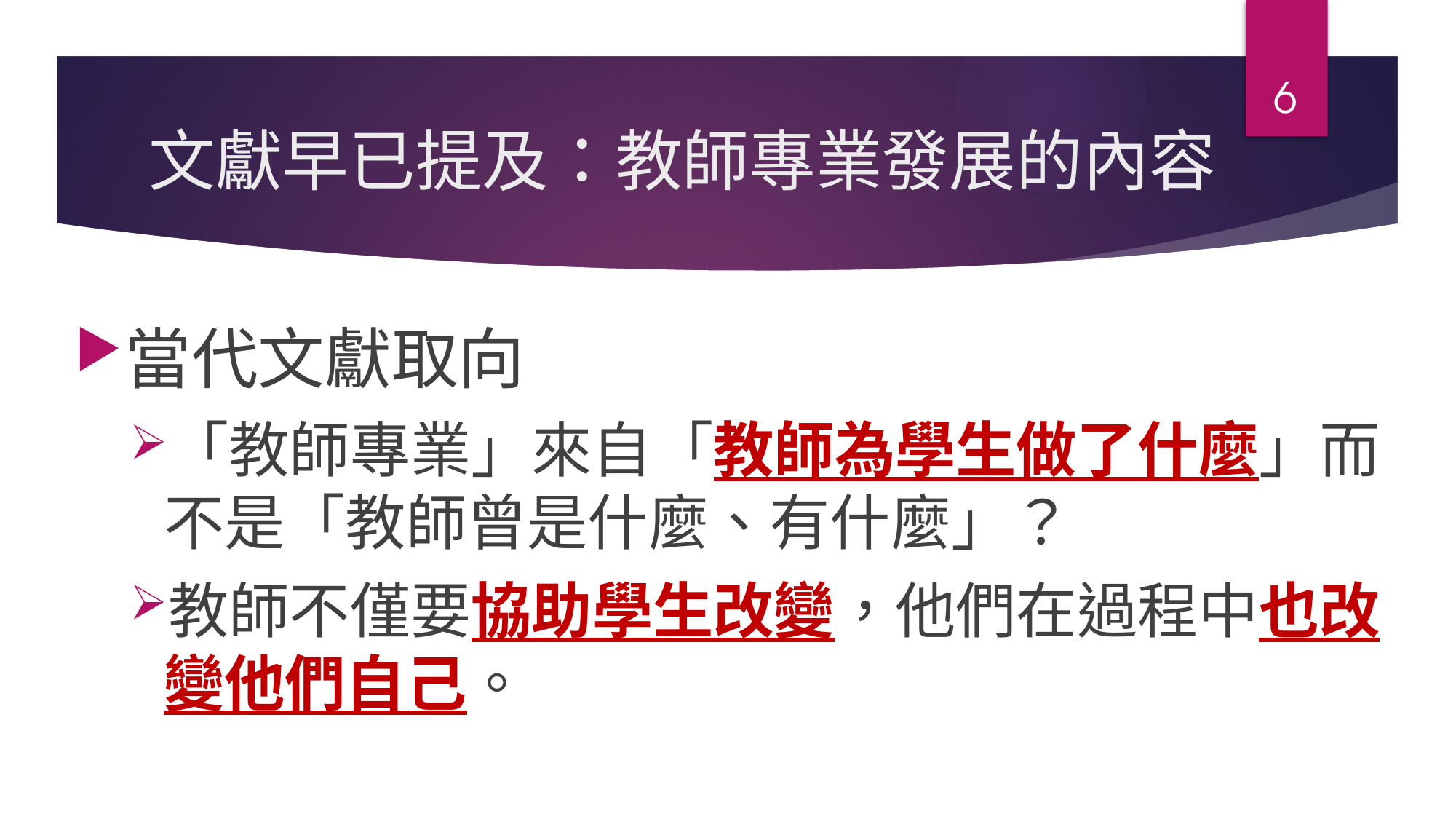

6
# 文獻早已提及：教師專業發展的內容
當代文獻取向
「教師專業」來自「教師為學生做了什麼」而不是「教師曾是什麼、有什麼」？
教師不僅要協助學生改變，他們在過程中也改變他們自己。